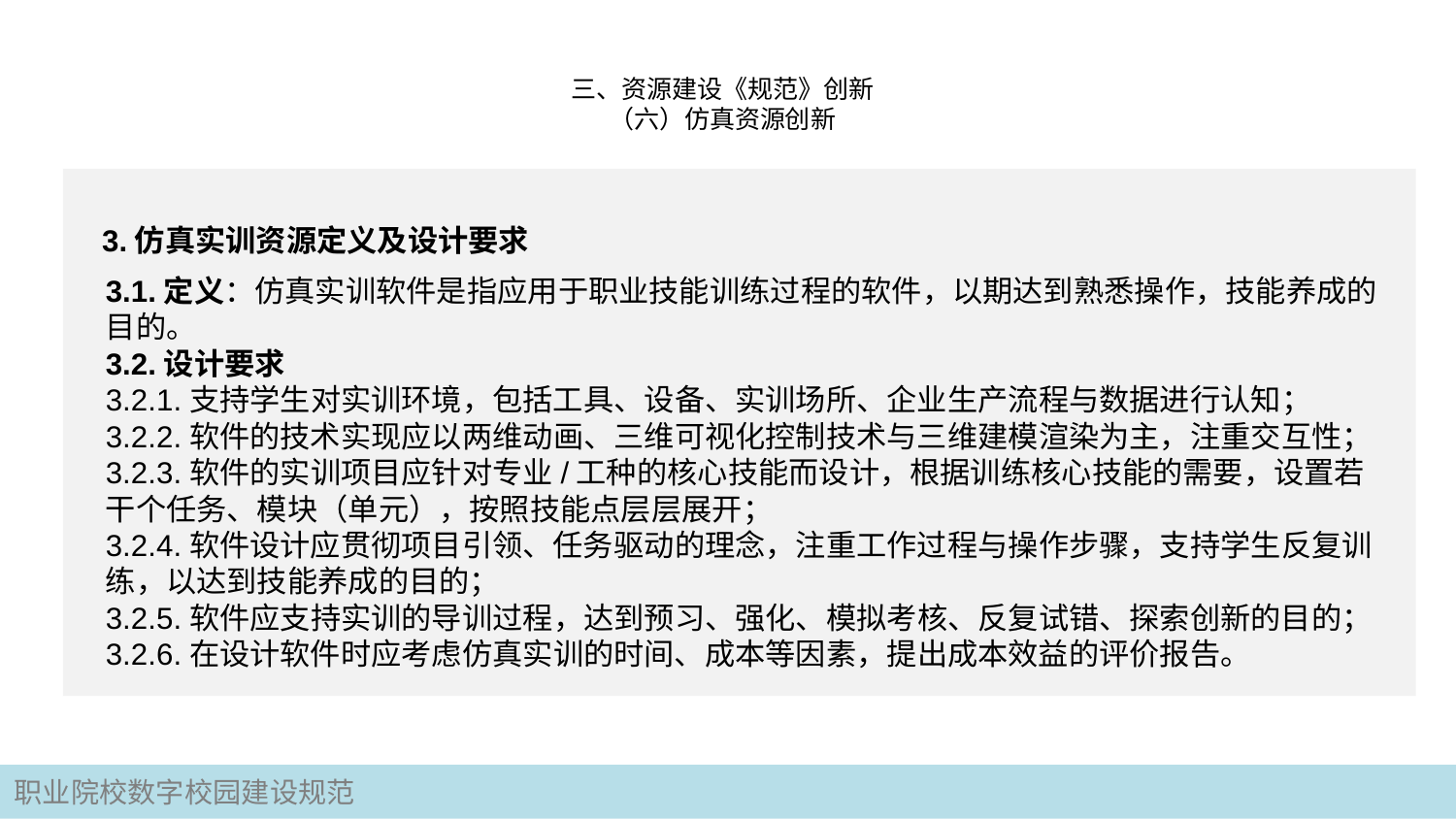

# 三、资源建设《规范》创新 （六）仿真资源创新

3.仿真实训资源定义及设计要求
3.1.定义：仿真实训软件是指应用于职业技能训练过程的软件，以期达到熟悉操作，技能养成的目的。
3.2.设计要求
3.2.1.支持学生对实训环境，包括工具、设备、实训场所、企业生产流程与数据进行认知；
3.2.2.软件的技术实现应以两维动画、三维可视化控制技术与三维建模渲染为主，注重交互性；
3.2.3.软件的实训项目应针对专业/工种的核心技能而设计，根据训练核心技能的需要，设置若干个任务、模块（单元），按照技能点层层展开；
3.2.4.软件设计应贯彻项目引领、任务驱动的理念，注重工作过程与操作步骤，支持学生反复训练，以达到技能养成的目的；
3.2.5.软件应支持实训的导训过程，达到预习、强化、模拟考核、反复试错、探索创新的目的；
3.2.6.在设计软件时应考虑仿真实训的时间、成本等因素，提出成本效益的评价报告。
职业院校数字校园建设规范